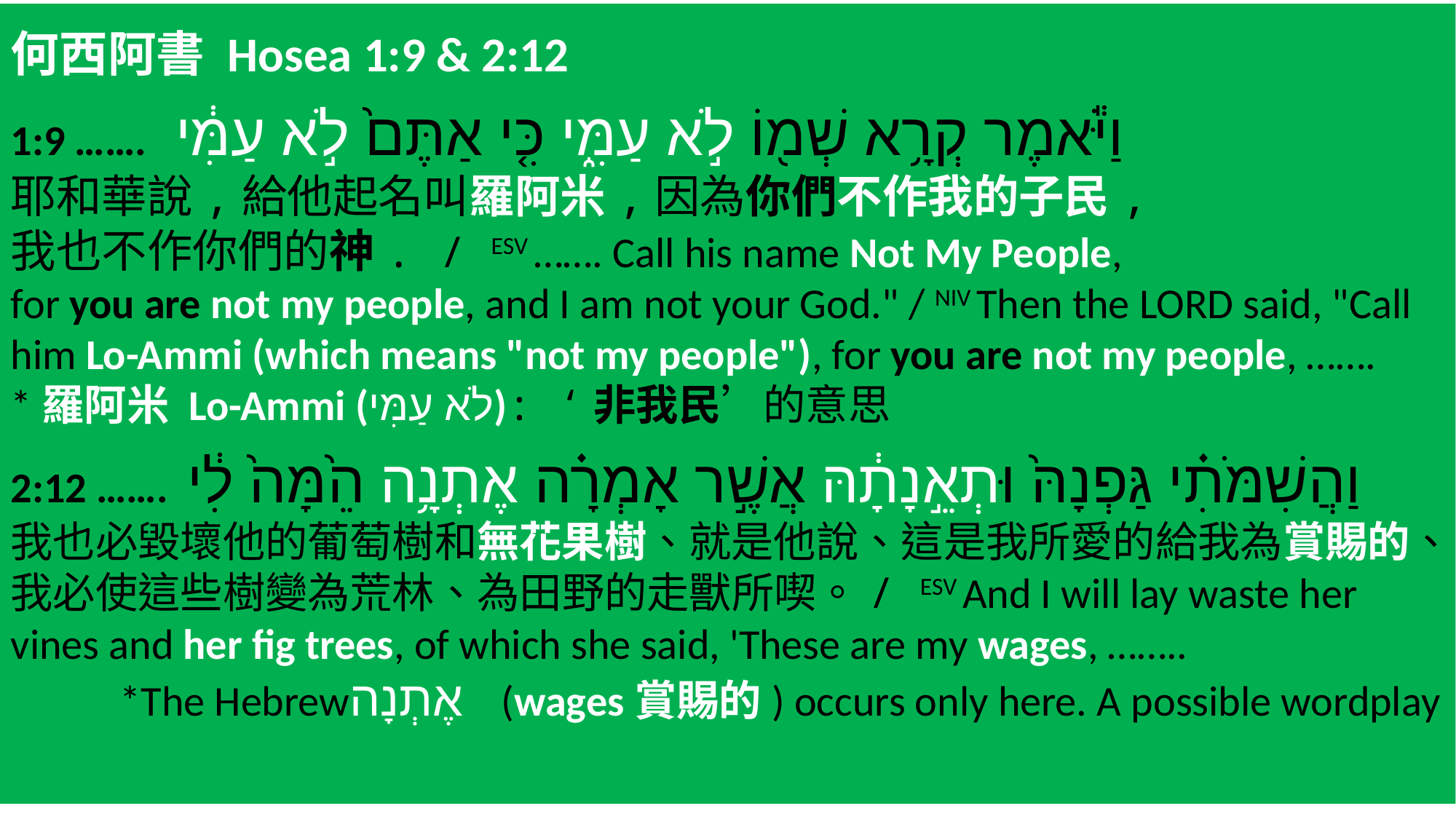

何西阿書 Hosea 1:9 & 2:12

1:9 …….   וַיֹּ֕אמֶר קְרָ֥א שְׁמ֖וֹ לֹ֣א עַמִּ֑י כִּ֤י אַתֶּם֙ לֹ֣א עַמִּ֔י
耶和華說,給他起名叫羅阿米,因為你們不作我的子民,
我也不作你們的神. / ESV ……. Call his name Not My People,
for you are not my people, and I am not your God." / NIV Then the LORD said, "Call him Lo-Ammi (which means "not my people"), for you are not my people, ……. 	*羅阿米 Lo-Ammi (לֹא עַמִּי): ‘非我民’的意思

2:12 …….  ‎וַהֲשִׁמֹּתִ֗י גַּפְנָהּ֙ וּתְאֵ֣נָתָ֔הּ אֲשֶׁ֣ר אָמְרָ֗ה אֶתְנָ֥ה הֵ֙מָּה֙ לִ֔י
我也必毀壞他的葡萄樹和無花果樹、就是他說、這是我所愛的給我為賞賜的、我必使這些樹變為荒林、為田野的走獸所喫。/ ESV And I will lay waste her vines and her fig trees, of which she said, 'These are my wages, ……..
	*The Hebrewאֶתְנָה   (wages賞賜的) occurs only here. A possible wordplay